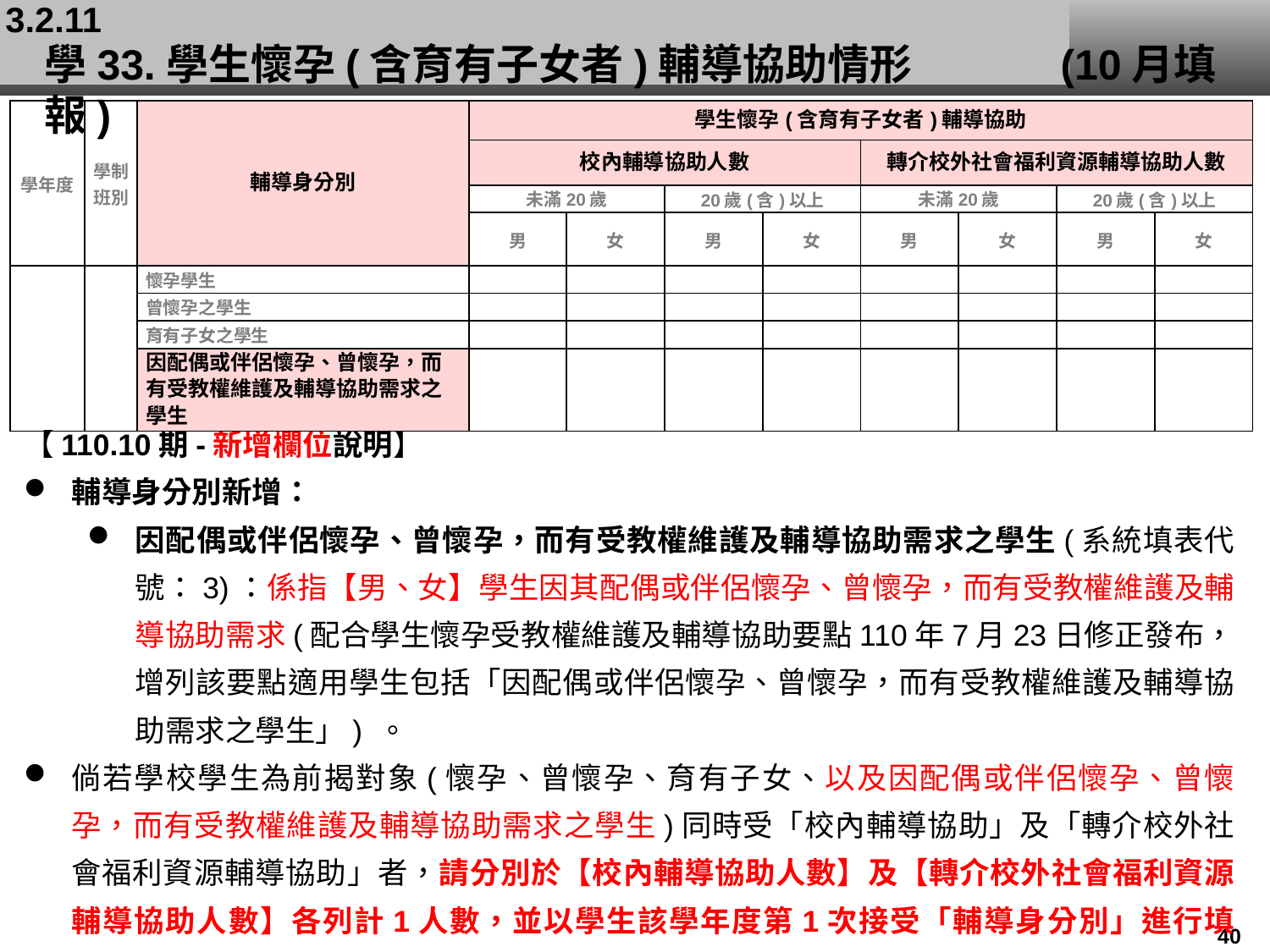

3.2.11
# 學33.學生懷孕(含育有子女者)輔導協助情形	     	(10月填報)
| 學年度 | 學制班別 | 輔導身分別 | 學生懷孕(含育有子女者)輔導協助 |  |  |  |  |  |  |  |
| --- | --- | --- | --- | --- | --- | --- | --- | --- | --- | --- |
|  |  |  | 校內輔導協助人數 |  |  |  | 轉介校外社會福利資源輔導協助人數 |  |  |  |
|  |  |  | 未滿20歲 |  | 20歲(含)以上 |  | 未滿20歲 |  | 20歲(含)以上 |  |
|  |  |  | 男 | 女 | 男 | 女 | 男 | 女 | 男 | 女 |
|  |  | 懷孕學生 |  |  |  |  |  |  |  |  |
|  |  | 曾懷孕之學生 |  |  |  |  |  |  |  |  |
|  |  | 育有子女之學生 |  |  |  |  |  |  |  |  |
|  |  | 因配偶或伴侶懷孕、曾懷孕，而有受教權維護及輔導協助需求之學生 |  |  |  |  |  |  |  |  |
【110.10期-新增欄位說明】
輔導身分別新增：
因配偶或伴侶懷孕、曾懷孕，而有受教權維護及輔導協助需求之學生(系統填表代號：3)：係指【男、女】學生因其配偶或伴侶懷孕、曾懷孕，而有受教權維護及輔導協助需求(配合學生懷孕受教權維護及輔導協助要點110年7月23日修正發布，增列該要點適用學生包括「因配偶或伴侶懷孕、曾懷孕，而有受教權維護及輔導協助需求之學生」) 。
倘若學校學生為前揭對象(懷孕、曾懷孕、育有子女、以及因配偶或伴侶懷孕、曾懷孕，而有受教權維護及輔導協助需求之學生)同時受「校內輔導協助」及「轉介校外社會福利資源輔導協助」者，請分別於【校內輔導協助人數】及【轉介校外社會福利資源輔導協助人數】各列計1人數，並以學生該學年度第1次接受「輔導身分別」進行填報。